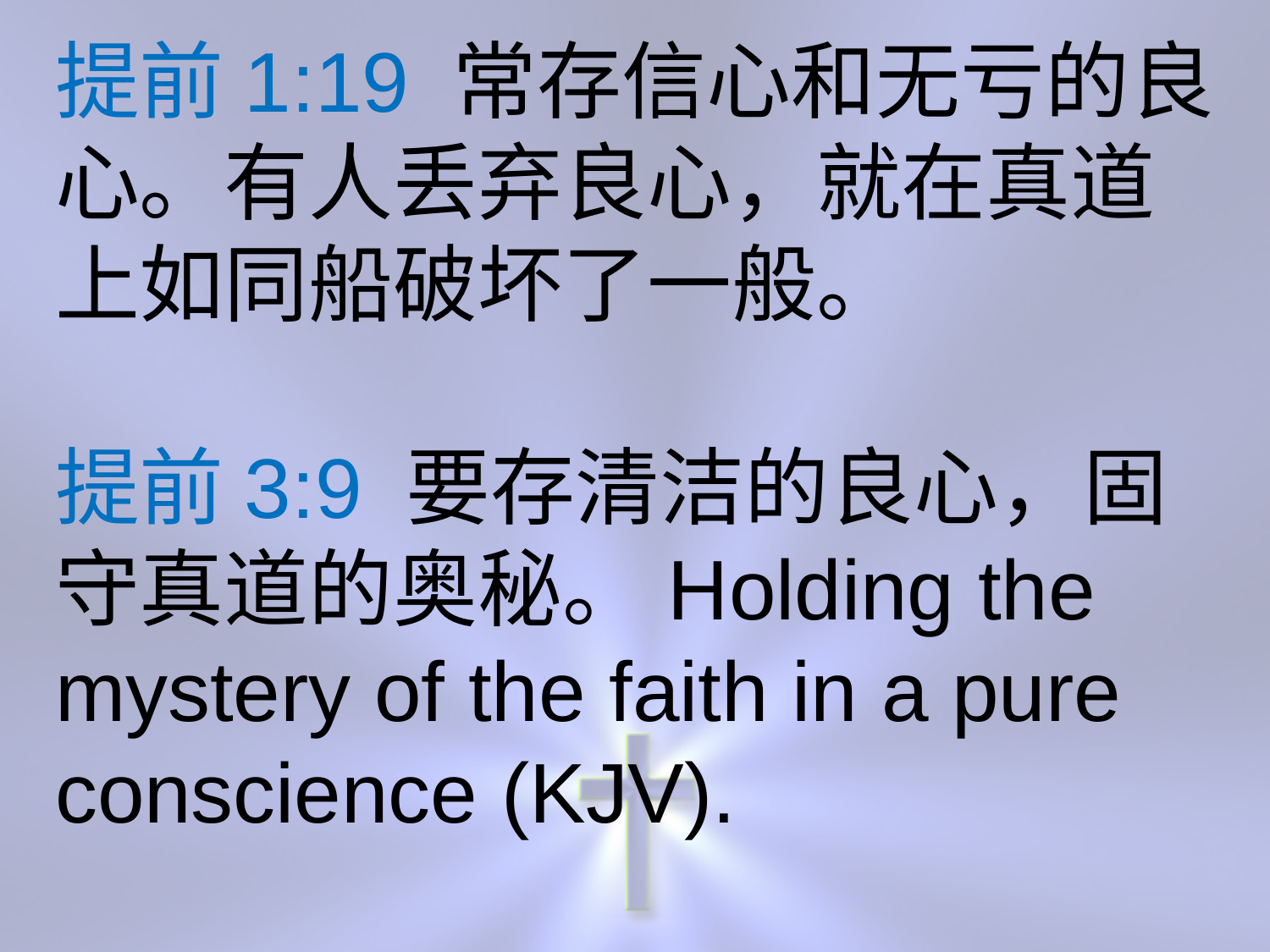

提前1:19 常存信心和无亏的良心。有人丢弃良心，就在真道上如同船破坏了一般。

提前3:9 要存清洁的良心，固守真道的奥秘。Holding the mystery of the faith in a pure conscience (KJV).